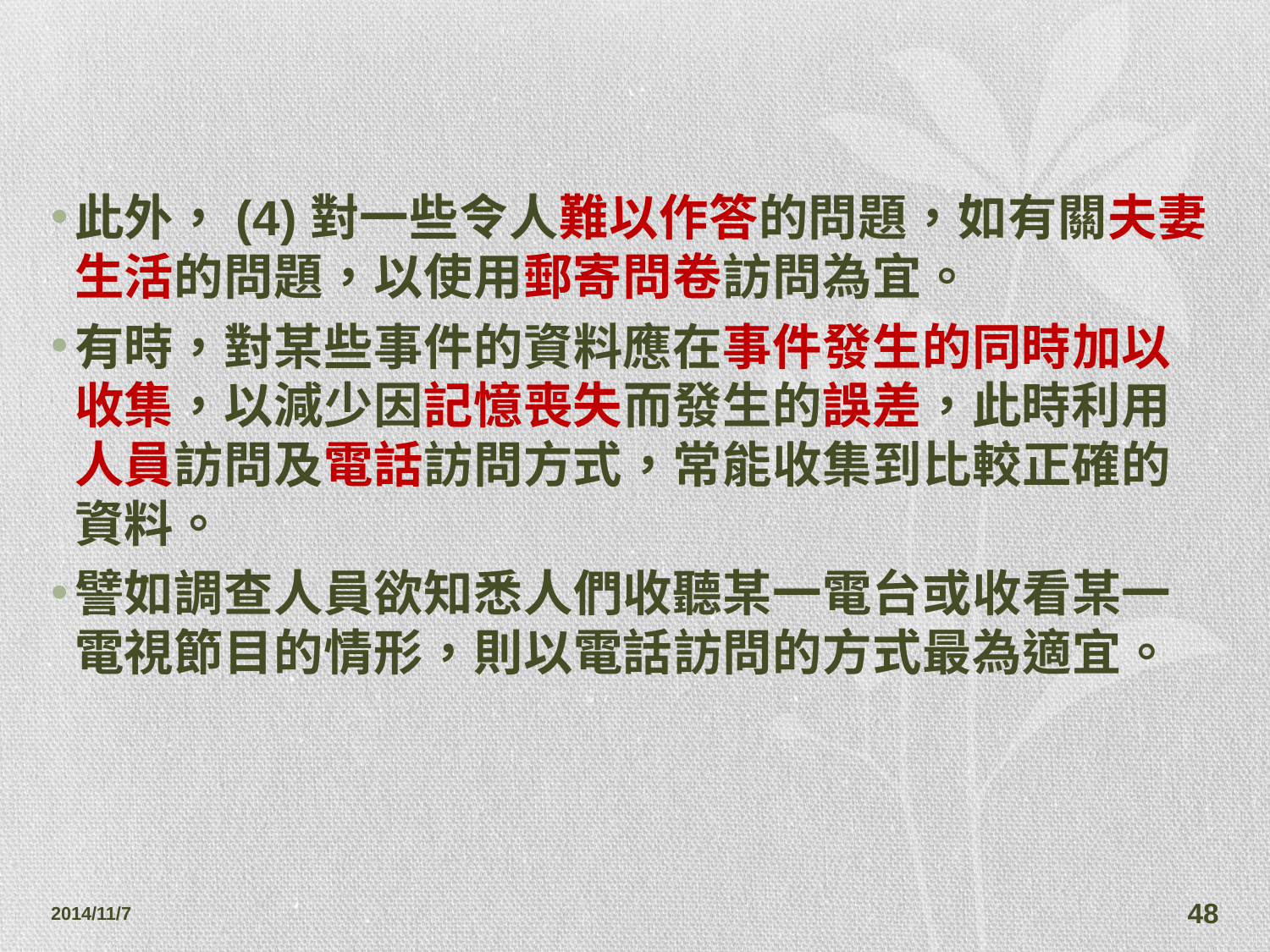

#
此外，(4)對一些令人難以作答的問題，如有關夫妻生活的問題，以使用郵寄問卷訪問為宜。
有時，對某些事件的資料應在事件發生的同時加以收集，以減少因記憶喪失而發生的誤差，此時利用人員訪問及電話訪問方式，常能收集到比較正確的資料。
譬如調查人員欲知悉人們收聽某一電台或收看某一電視節目的情形，則以電話訪問的方式最為適宜。
2014/11/7
48